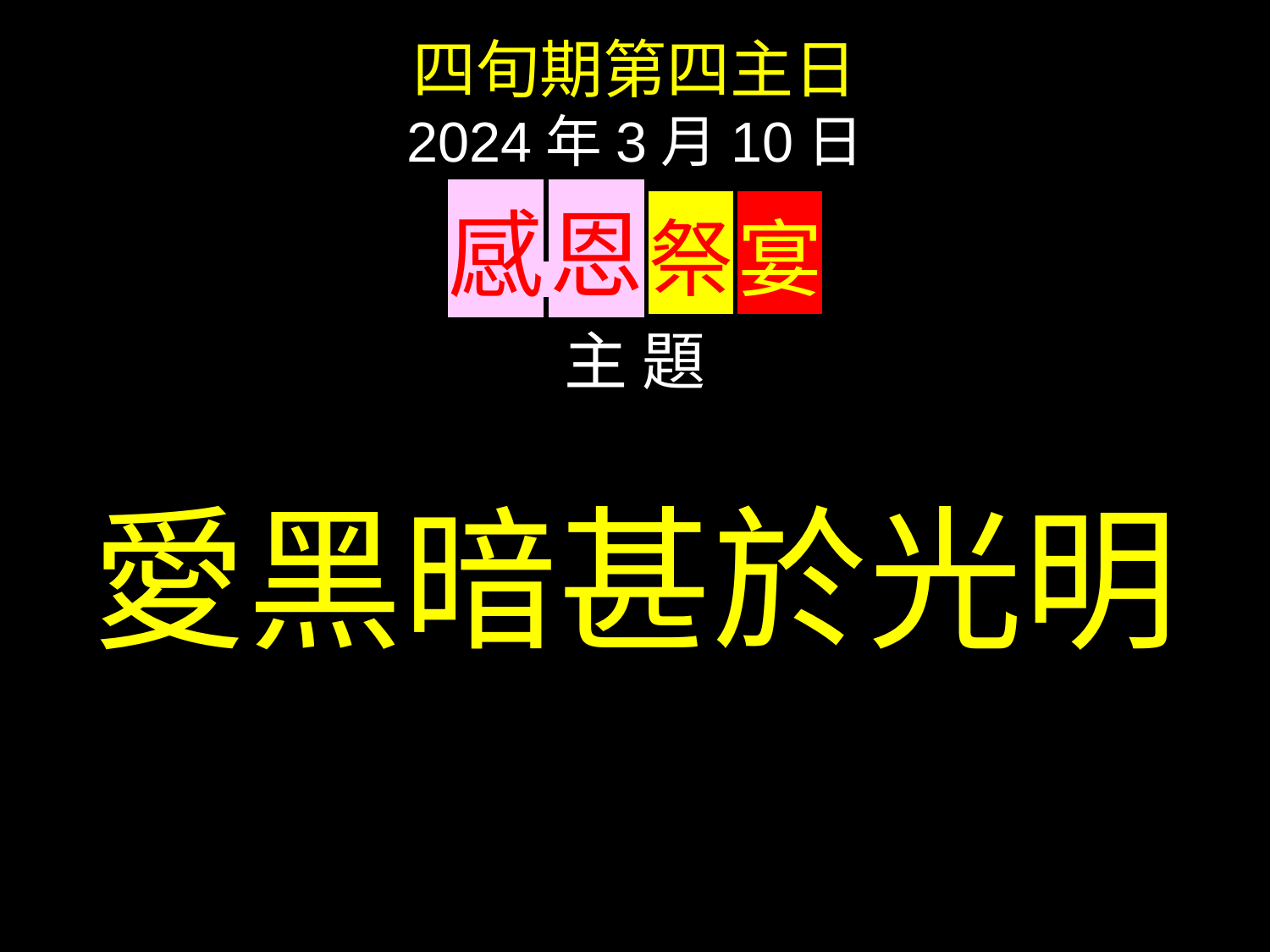

四旬期第四主日
2024年3月10日
感 恩 祭 宴

主 題

愛黑暗甚於光明